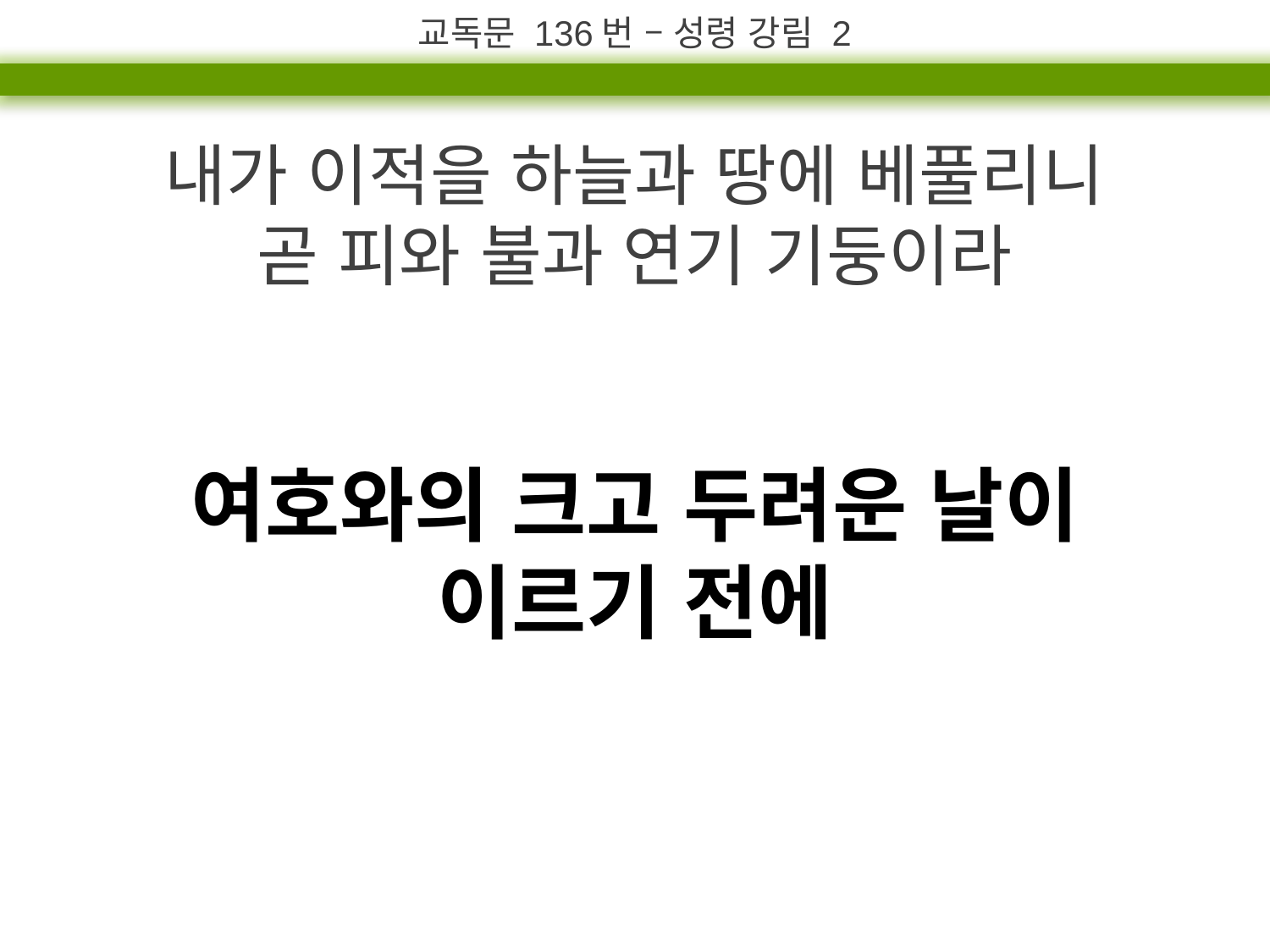

교독문 136번 – 성령 강림 2

내가 이적을 하늘과 땅에 베풀리니
곧 피와 불과 연기 기둥이라
여호와의 크고 두려운 날이
이르기 전에